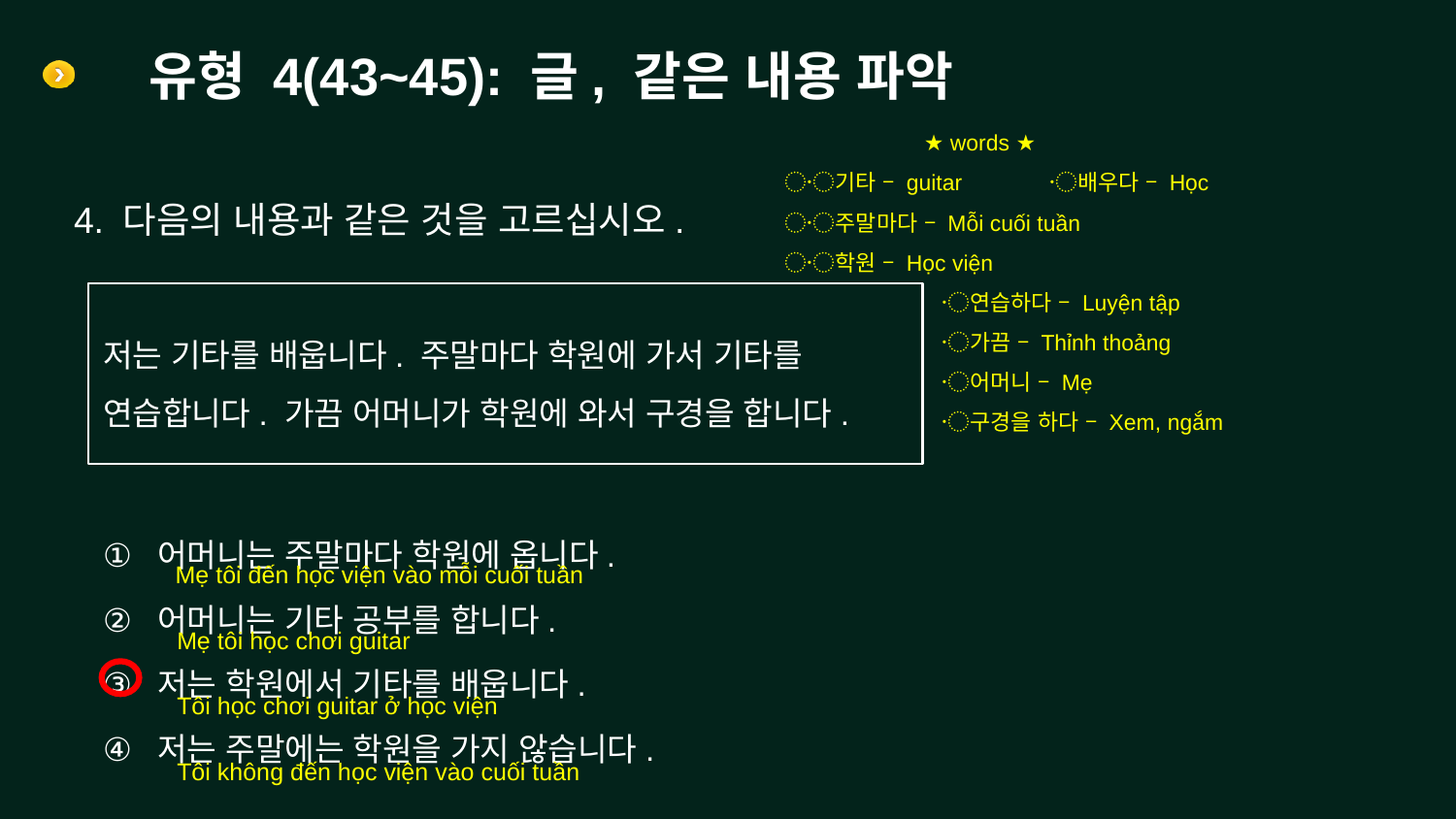

# 유형 4(43~45): 글, 같은 내용 파악
                      ★ words ★
〮기타 – guitar             〮배우다 – Học
〮주말마다 – Mỗi cuối tuần
〮학원 – Học viện
                        〮연습하다 – Luyện tập
                        〮가끔 – Thỉnh thoảng
                        〮어머니 – Mẹ
                        〮구경을 하다 – Xem, ngắm
4. 다음의 내용과 같은 것을 고르십시오.
저는 기타를 배웁니다. 주말마다 학원에 가서 기타를 연습합니다. 가끔 어머니가 학원에 와서 구경을 합니다.
어머니는 주말마다 학원에 옵니다.
어머니는 기타 공부를 합니다.
저는 학원에서 기타를 배웁니다.
저는 주말에는 학원을 가지 않습니다.
Mẹ tôi đến học viện vào mỗi cuối tuần
Mẹ tôi học chơi guitar

Tôi học chơi guitar ở học viện
Tôi không đến học viện vào cuối tuần